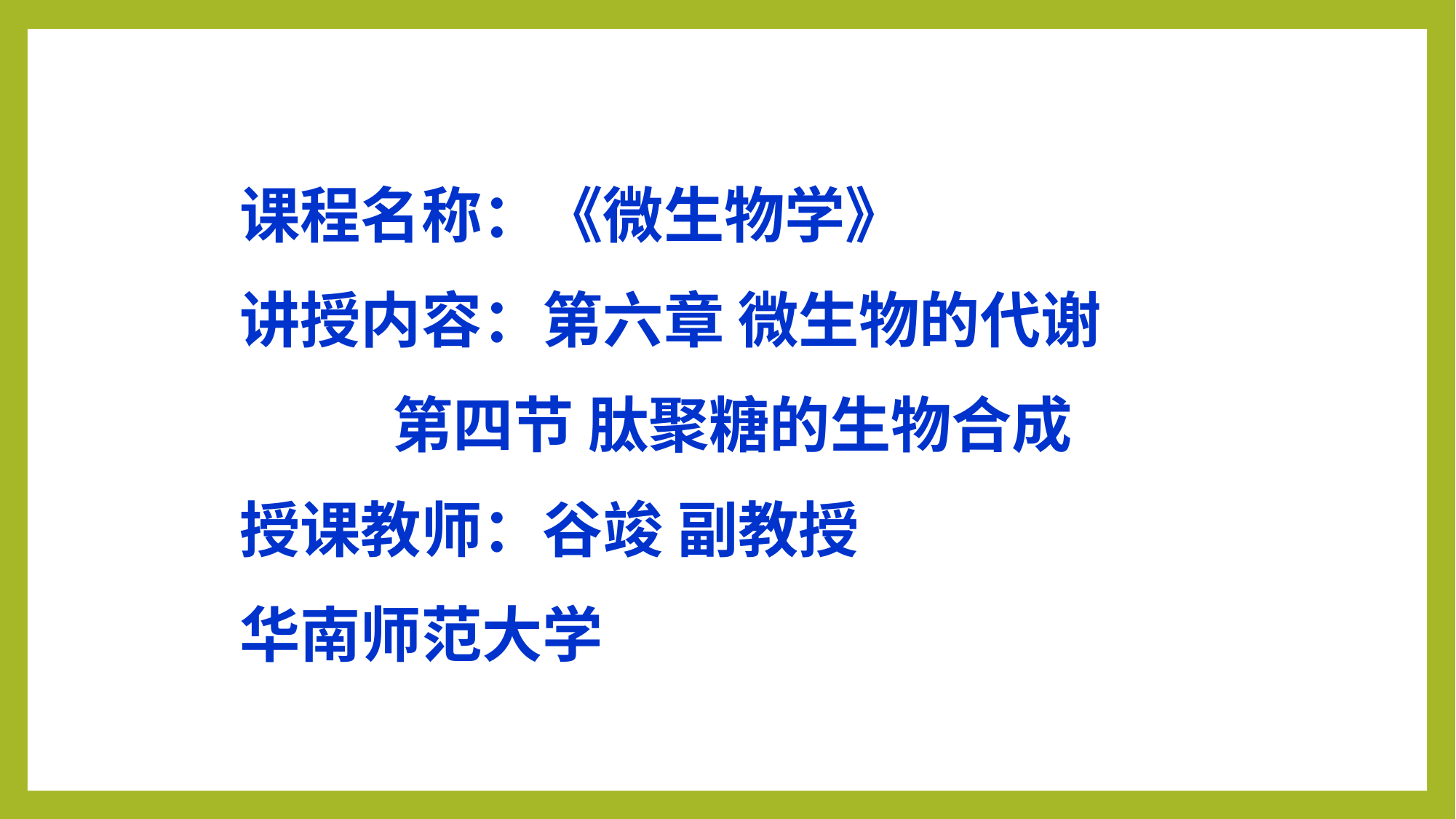

课程名称：《微生物学》
讲授内容：第六章 微生物的代谢
          第四节 肽聚糖的生物合成
授课教师：谷竣 副教授
华南师范大学